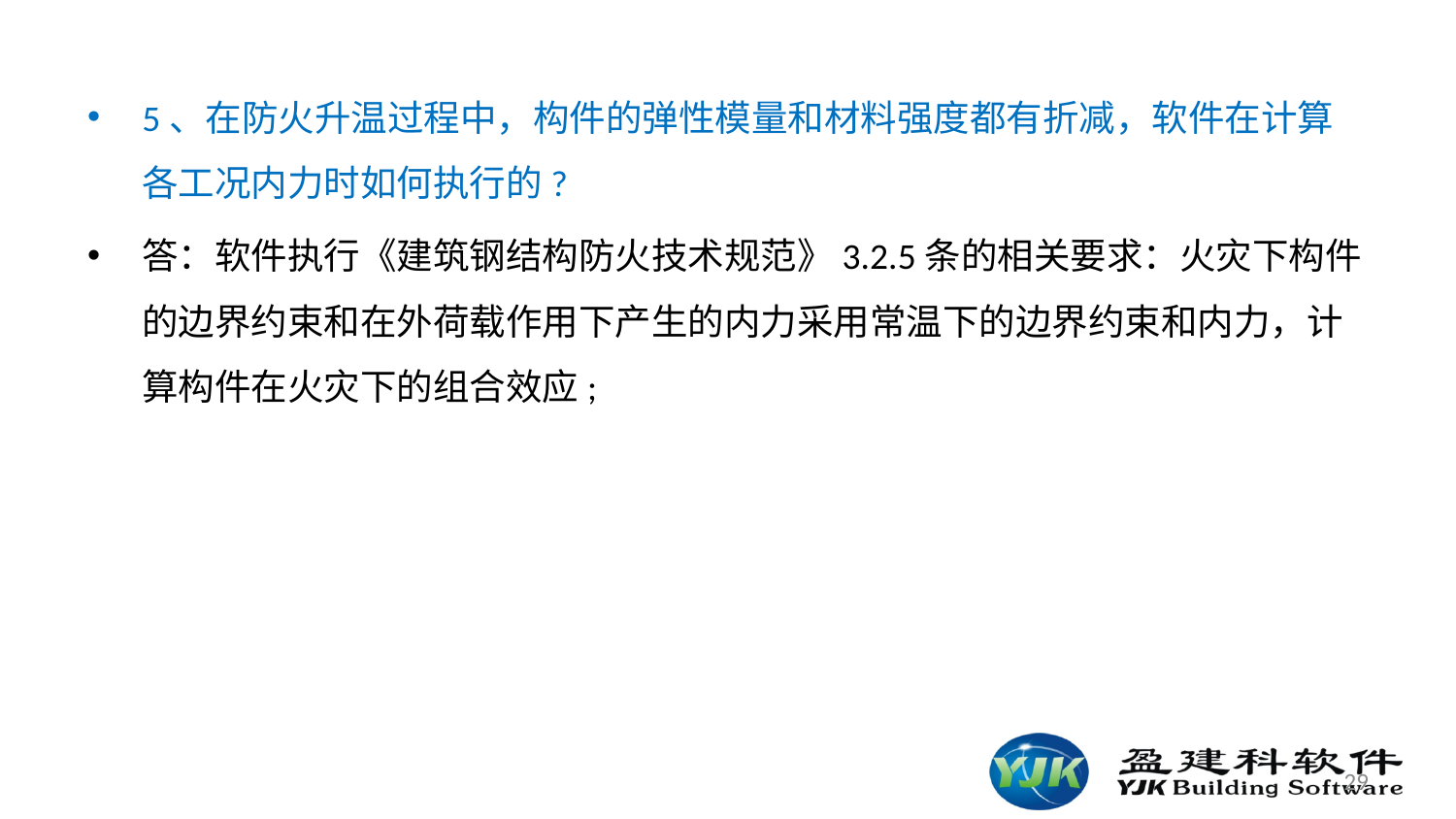

5、在防火升温过程中，构件的弹性模量和材料强度都有折减，软件在计算各工况内力时如何执行的?
答：软件执行《建筑钢结构防火技术规范》3.2.5条的相关要求：火灾下构件的边界约束和在外荷载作用下产生的内力采用常温下的边界约束和内力，计算构件在火灾下的组合效应;
29